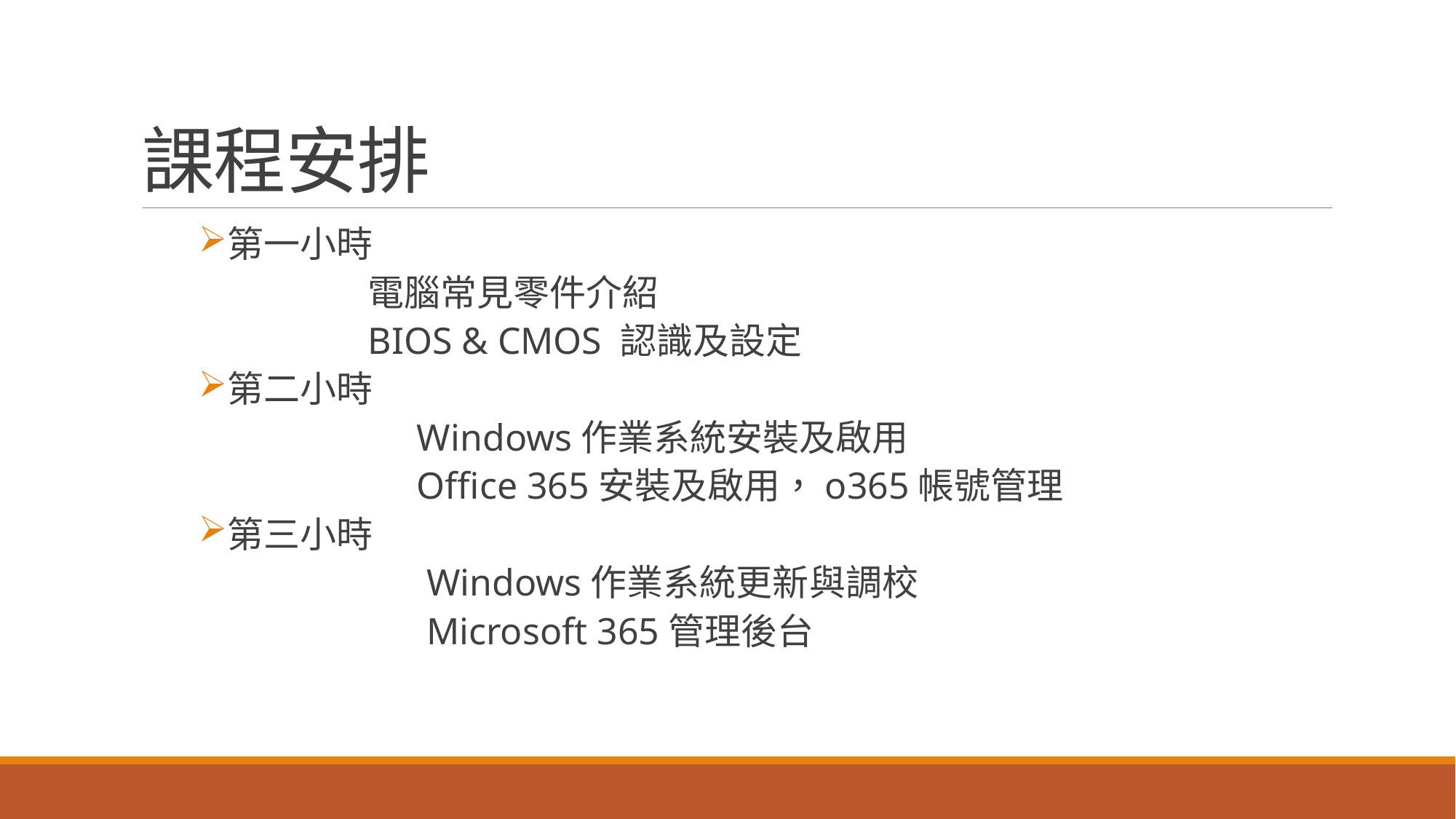

# 課程安排
第一小時
	電腦常見零件介紹
	BIOS & CMOS 認識及設定
第二小時
		Windows作業系統安裝及啟用
		Office 365安裝及啟用，o365帳號管理
第三小時
		 Windows作業系統更新與調校
		 Microsoft 365管理後台